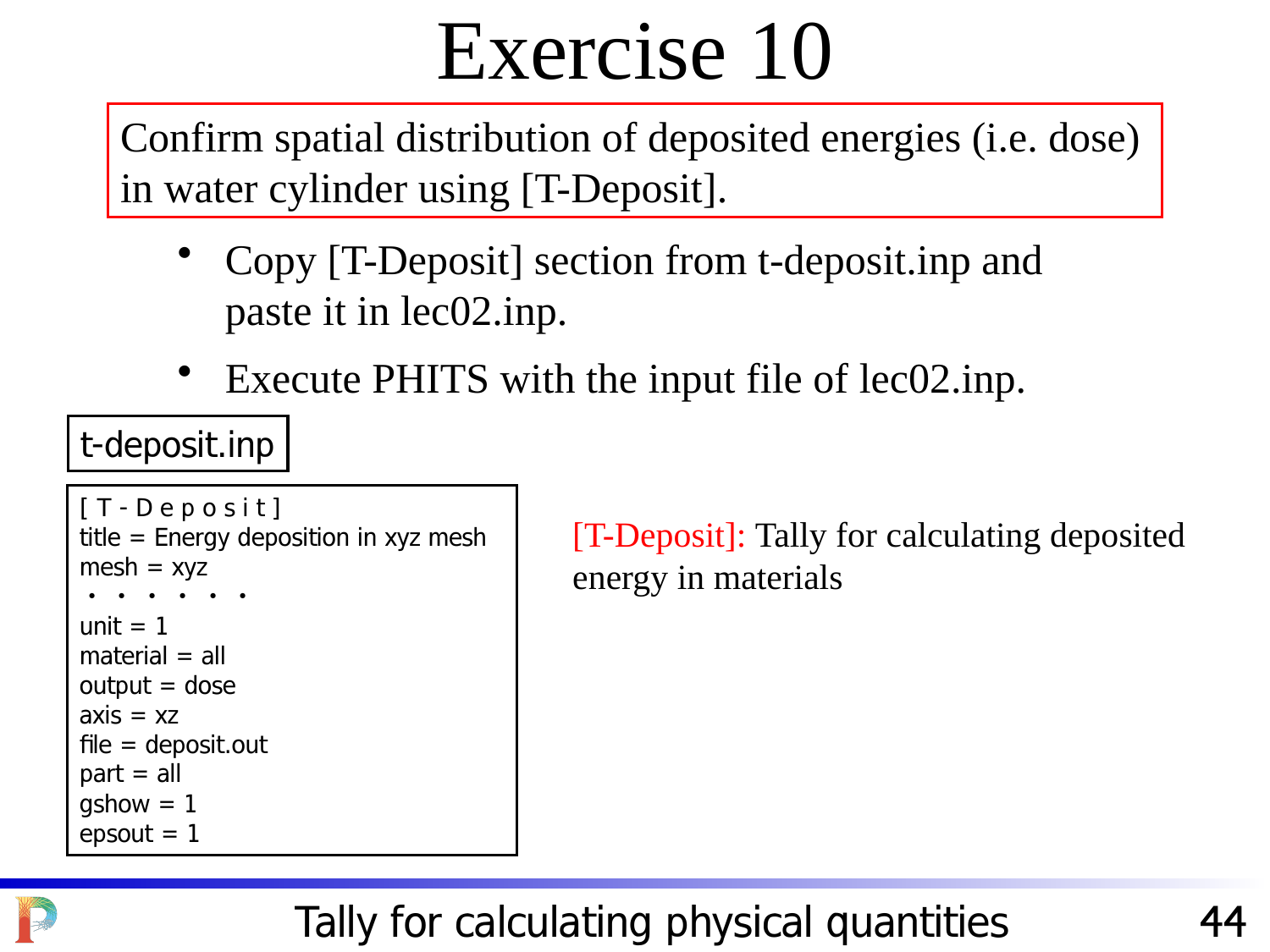

Exercise 10
Confirm spatial distribution of deposited energies (i.e. dose) in water cylinder using [T-Deposit].
Copy [T-Deposit] section from t-deposit.inp and paste it in lec02.inp.

Execute PHITS with the input file of lec02.inp.
t-deposit.inp
[ T - D e p o s i t ]
title = Energy deposition in xyz mesh
mesh = xyz
・ ・ ・ ・ ・ ・
unit = 1
material = all
output = dose
axis = xz
file = deposit.out
part = all
gshow = 1
epsout = 1
[T-Deposit]: Tally for calculating deposited energy in materials
Tally for calculating physical quantities